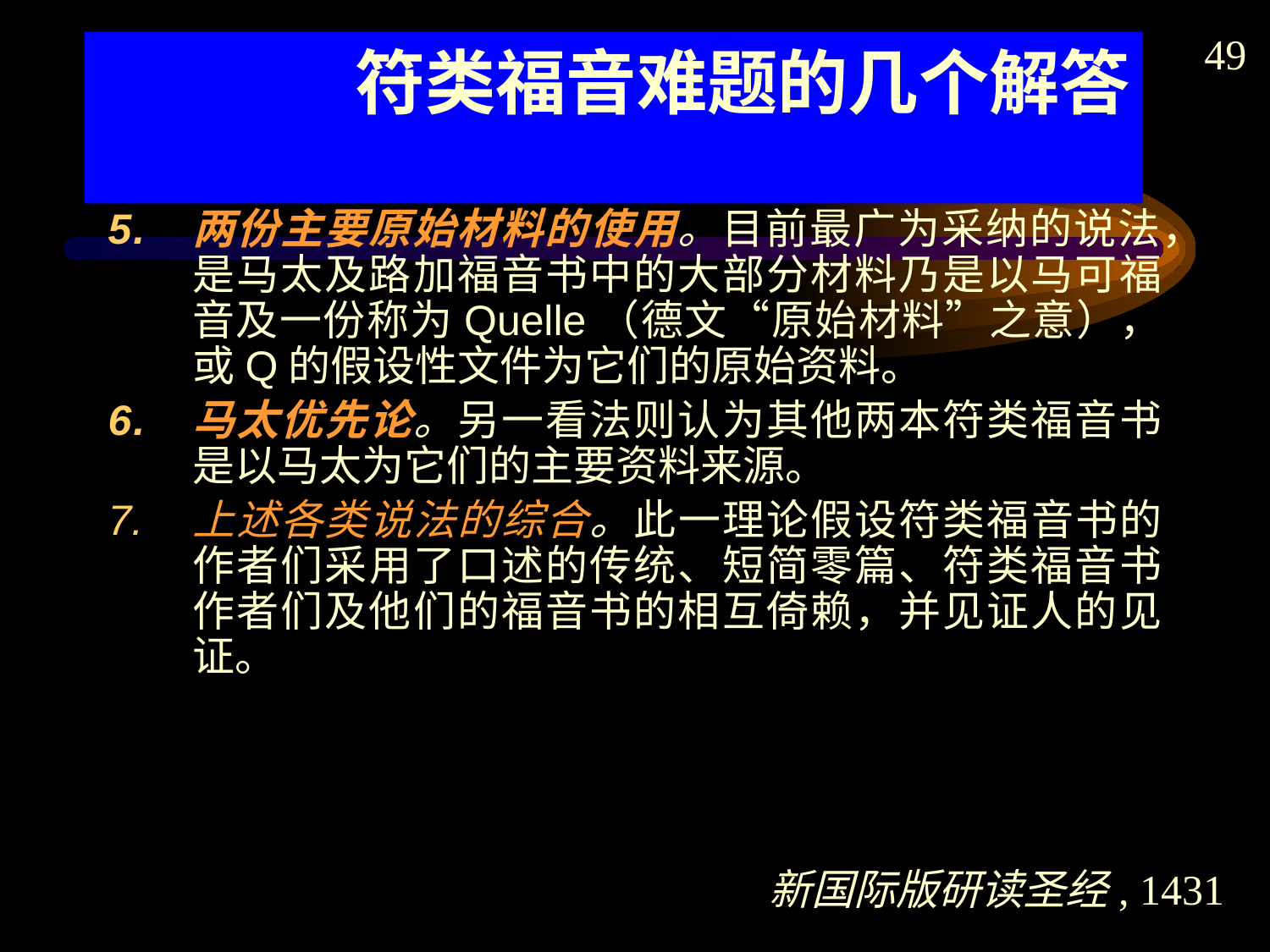

49
# 符类福音难题的几个解答
两份主要原始材料的使用。目前最广为采纳的说法，是马太及路加福音书中的大部分材料乃是以马可福音及一份称为Quelle（德文“原始材料”之意），或Q的假设性文件为它们的原始资料。
马太优先论。另一看法则认为其他两本符类福音书是以马太为它们的主要资料来源。
上述各类说法的综合。此一理论假设符类福音书的作者们采用了口述的传统、短简零篇、符类福音书作者们及他们的福音书的相互倚赖，并见证人的见证。
新国际版研读圣经, 1431